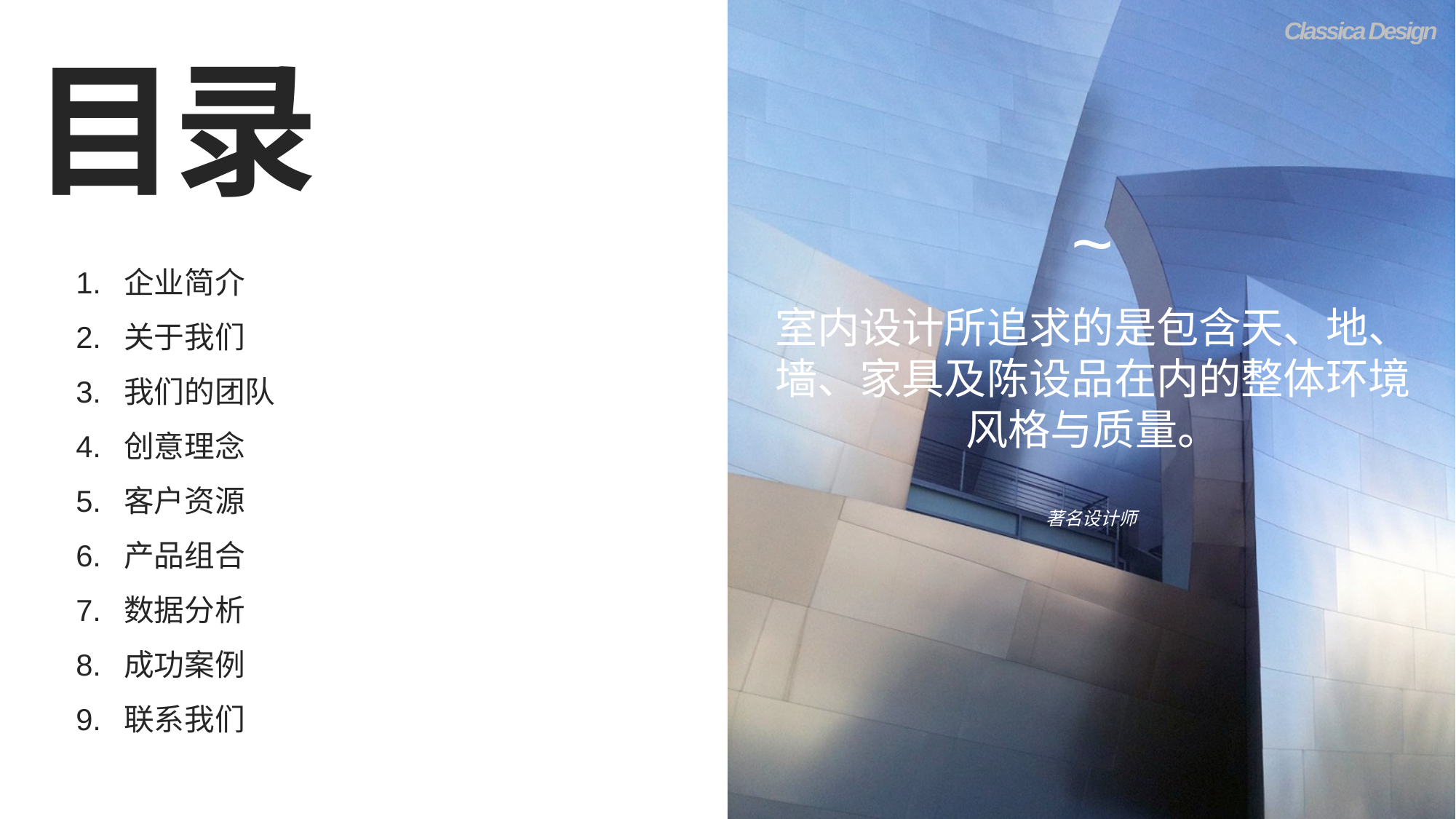

Classica Design
目录
~
企业简介
关于我们
我们的团队
创意理念
客户资源
产品组合
数据分析
成功案例
联系我们

室内设计所追求的是包含天、地、墙、家具及陈设品在内的整体环境风格与质量。
著名设计师